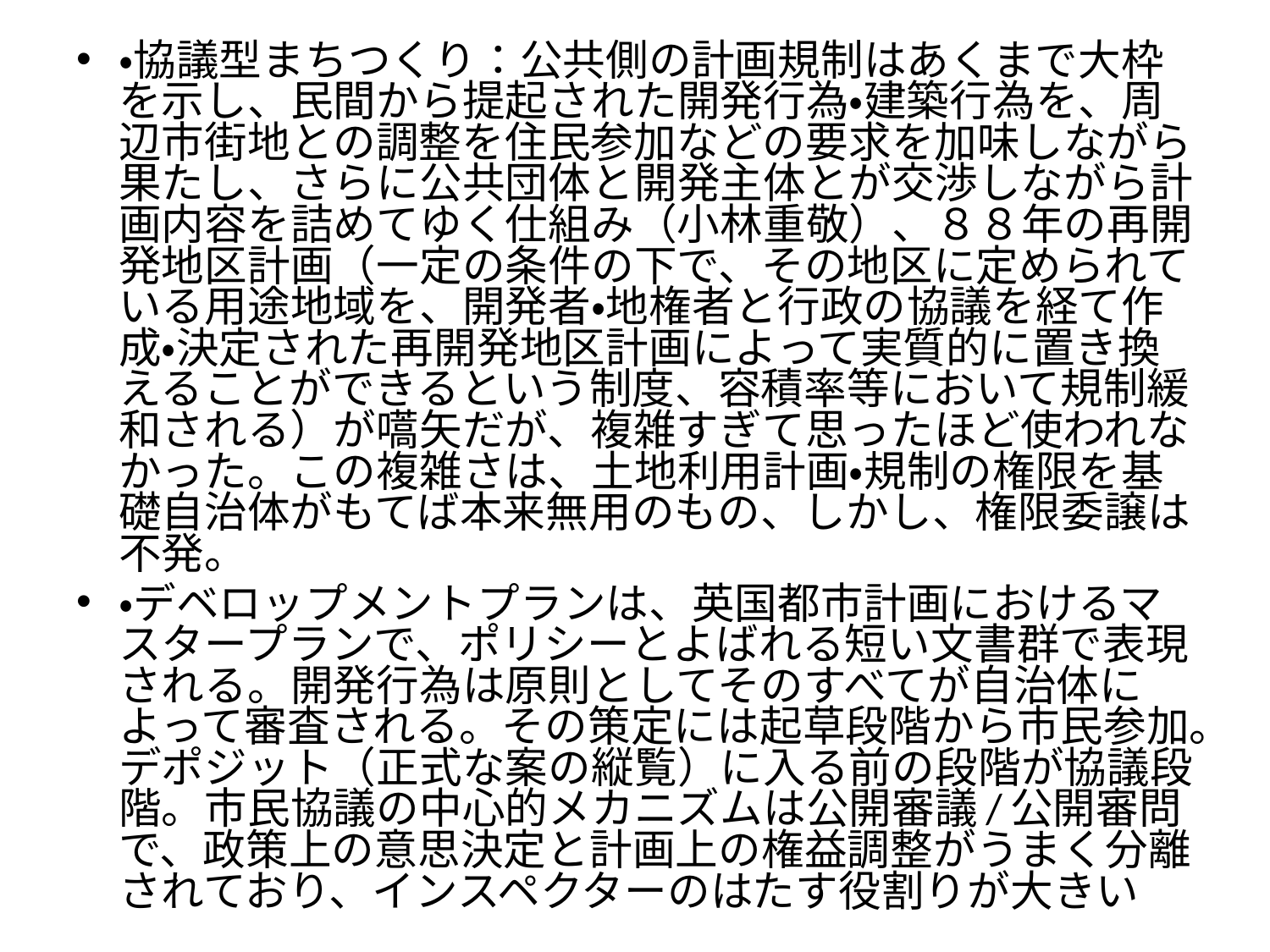

・協議型まちつくり：公共側の計画規制はあくまで大枠を示し、民間から提起された開発行為・建築行為を、周辺市街地との調整を住民参加などの要求を加味しながら果たし、さらに公共団体と開発主体とが交渉しながら計画内容を詰めてゆく仕組み（小林重敬）、８８年の再開発地区計画（一定の条件の下で、その地区に定められている用途地域を、開発者・地権者と行政の協議を経て作成・決定された再開発地区計画によって実質的に置き換えることができるという制度、容積率等において規制緩和される）が嚆矢だが、複雑すぎて思ったほど使われなかった。この複雑さは、土地利用計画・規制の権限を基礎自治体がもてば本来無用のもの、しかし、権限委譲は不発。
・デベロップメントプランは、英国都市計画におけるマスタープランで、ポリシーとよばれる短い文書群で表現される。開発行為は原則としてそのすべてが自治体によって審査される。その策定には起草段階から市民参加。デポジット（正式な案の縦覧）に入る前の段階が協議段階。市民協議の中心的メカニズムは公開審議/公開審問で、政策上の意思決定と計画上の権益調整がうまく分離されており、インスペクターのはたす役割りが大きい